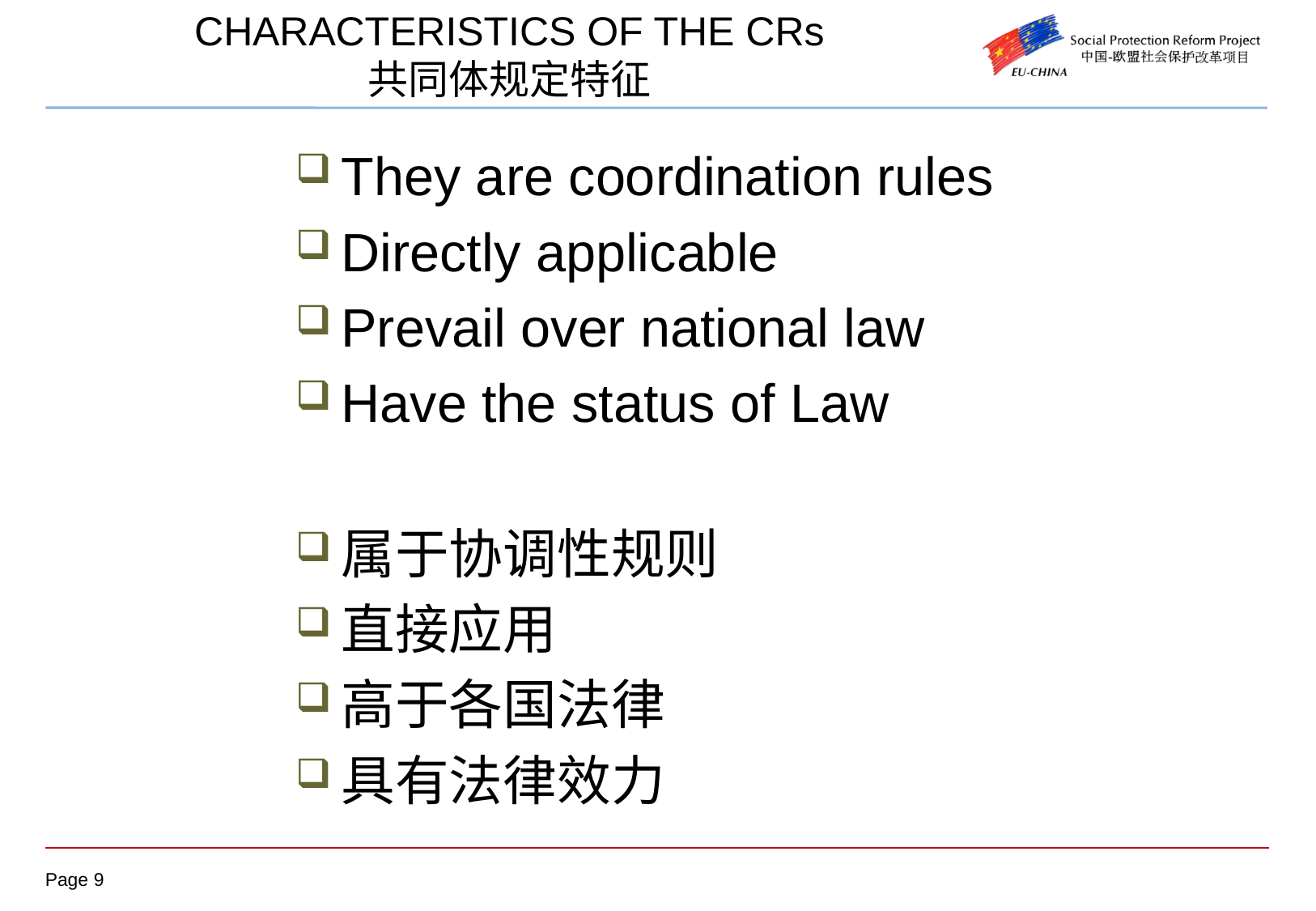

# CHARACTERISTICS OF THE CRs 共同体规定特征
They are coordination rules
Directly applicable
Prevail over national law
Have the status of Law

属于协调性规则
直接应用
高于各国法律
具有法律效力